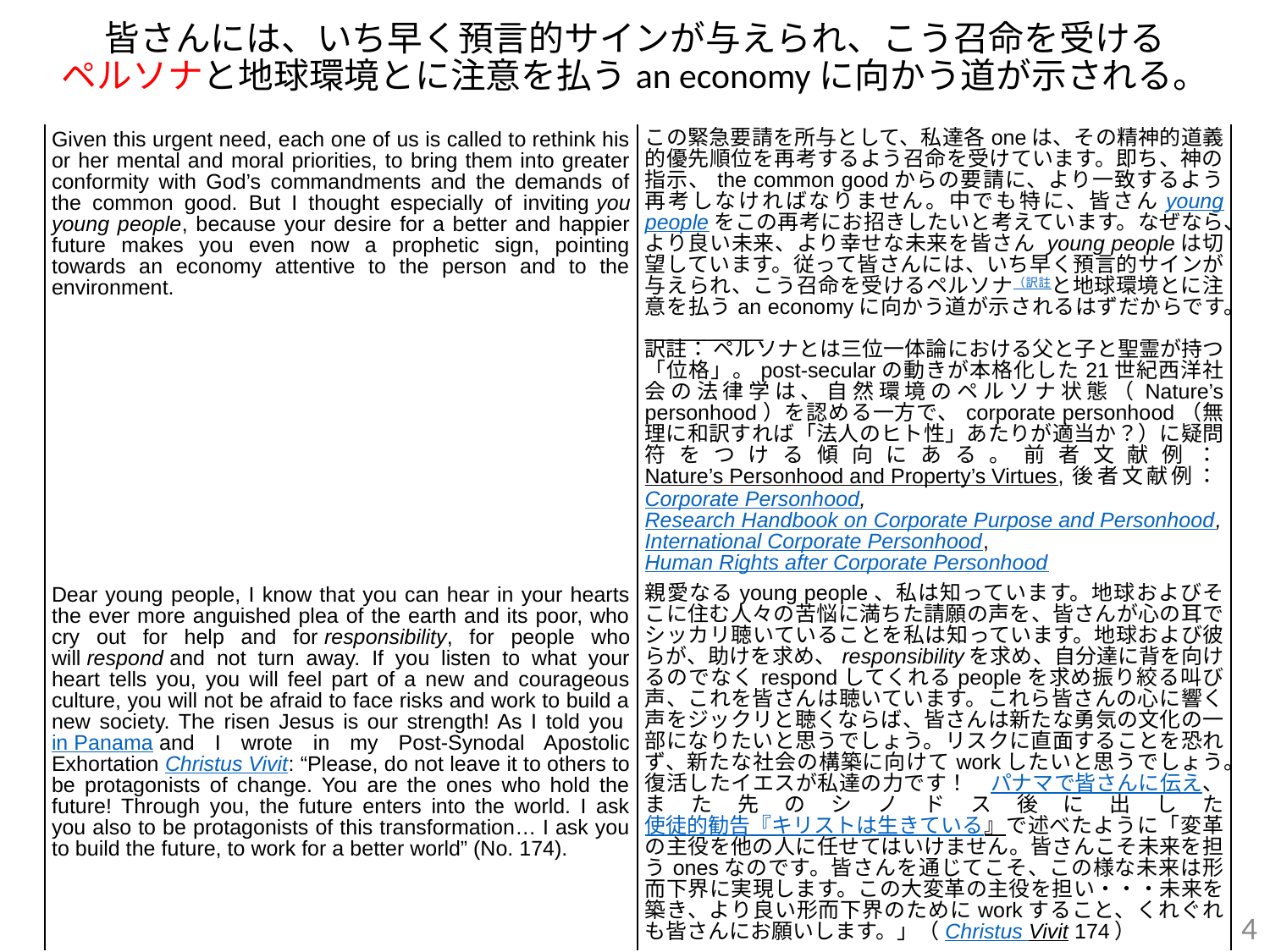

# 皆さんには、いち早く預言的サインが与えられ、こう召命を受ける ペルソナと地球環境とに注意を払うan economyに向かう道が示される。
| Given this urgent need, each one of us is called to rethink his or her mental and moral priorities, to bring them into greater conformity with God’s commandments and the demands of the common good. But I thought especially of inviting you young people, because your desire for a better and happier future makes you even now a prophetic sign, pointing towards an economy attentive to the person and to the environment. | この緊急要請を所与として、私達各oneは、その精神的道義的優先順位を再考するよう召命を受けています。即ち、神の指示、the common goodからの要請に、より一致するよう再考しなければなりません。中でも特に、皆さんyoung peopleをこの再考にお招きしたいと考えています。なぜなら、より良い未来、より幸せな未来を皆さん young peopleは切望しています。従って皆さんには、いち早く預言的サインが与えられ、こう召命を受けるペルソナ（訳註と地球環境とに注意を払うan economyに向かう道が示されるはずだからです。 \_\_\_\_\_\_\_\_\_\_ 訳註： ペルソナとは三位一体論における父と子と聖霊が持つ「位格」。post-secularの動きが本格化した21世紀西洋社会の法律学は、自然環境のペルソナ状態（Nature’s personhood）を認める一方で、corporate personhood（無理に和訳すれば「法人のヒト性」あたりが適当か？）に疑問符をつける傾向にある。前者文献例：Nature’s Personhood and Property’s Virtues,後者文献例：Corporate Personhood, Research Handbook on Corporate Purpose and Personhood, International Corporate Personhood, Human Rights after Corporate Personhood |
| --- | --- |
| Dear young people, I know that you can hear in your hearts the ever more anguished plea of the earth and its poor, who cry out for help and for responsibility, for people who will respond and not turn away. If you listen to what your heart tells you, you will feel part of a new and courageous culture, you will not be afraid to face risks and work to build a new society. The risen Jesus is our strength! As I told you in Panama and I wrote in my Post-Synodal Apostolic Exhortation Christus Vivit: “Please, do not leave it to others to be protagonists of change. You are the ones who hold the future! Through you, the future enters into the world. I ask you also to be protagonists of this transformation… I ask you to build the future, to work for a better world” (No. 174). | 親愛なるyoung people、私は知っています。地球およびそこに住む人々の苦悩に満ちた請願の声を、皆さんが心の耳でシッカリ聴いていることを私は知っています。地球および彼らが、助けを求め、responsibilityを求め、自分達に背を向けるのでなくrespondしてくれるpeopleを求め振り絞る叫び声、これを皆さんは聴いています。これら皆さんの心に響く声をジックリと聴くならば、皆さんは新たな勇気の文化の一部になりたいと思うでしょう。リスクに直面することを恐れず、新たな社会の構築に向けてworkしたいと思うでしょう。復活したイエスが私達の力です！　パナマで皆さんに伝え、また先のシノドス後に出した使徒的勧告『キリストは生きている』で述べたように「変革の主役を他の人に任せてはいけません。皆さんこそ未来を担うonesなのです。皆さんを通じてこそ、この様な未来は形而下界に実現します。この大変革の主役を担い・・・未来を築き、より良い形而下界のためにworkすること、くれぐれも皆さんにお願いします。」（Christus Vivit 174） |
4